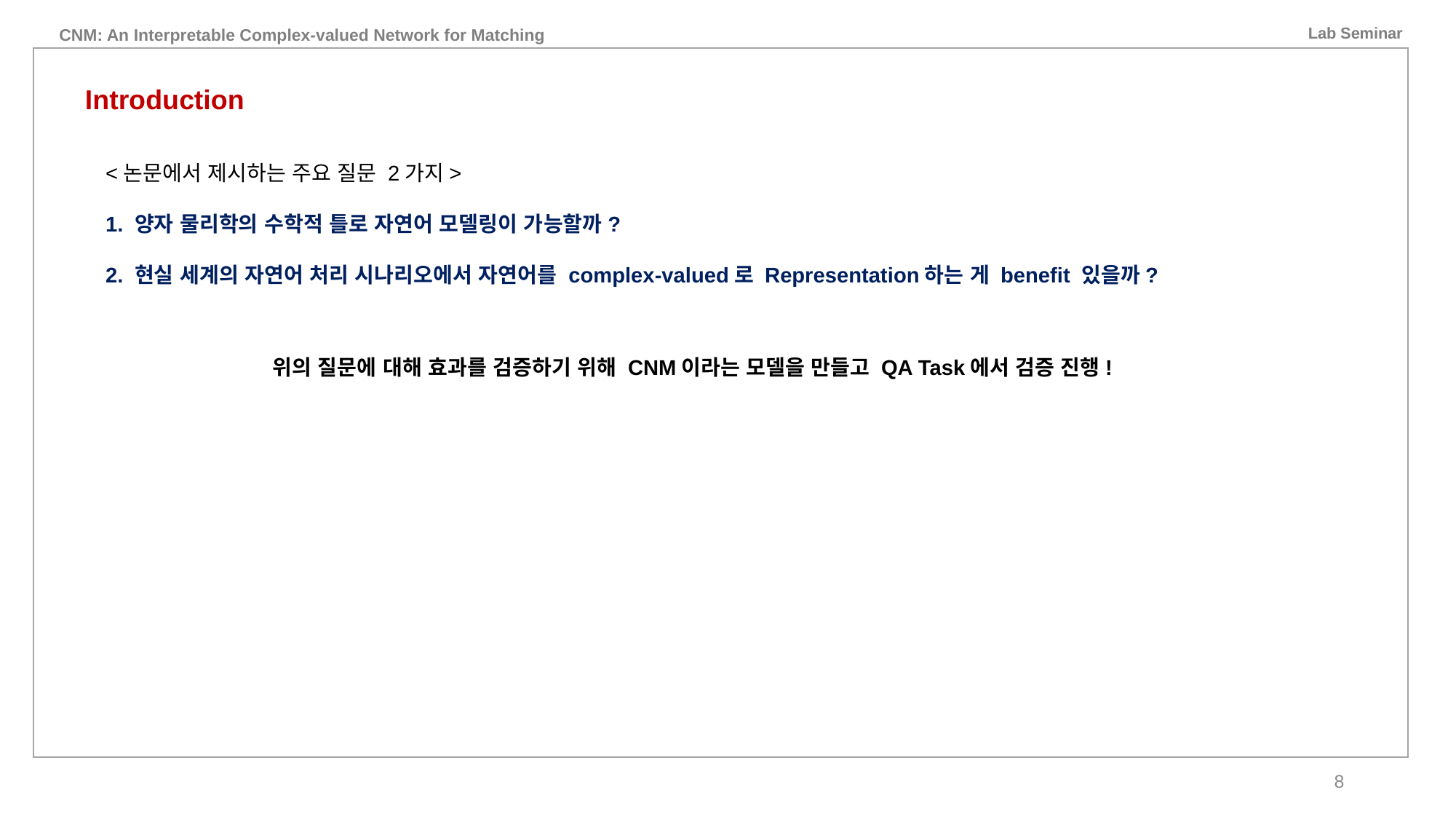

Lab Seminar
CNM: An Interpretable Complex-valued Network for Matching

Introduction
<논문에서 제시하는 주요 질문 2가지>

1. 양자 물리학의 수학적 틀로 자연어 모델링이 가능할까?
2. 현실 세계의 자연어 처리 시나리오에서 자연어를 complex-valued로 Representation하는 게 benefit 있을까?
위의 질문에 대해 효과를 검증하기 위해 CNM이라는 모델을 만들고 QA Task에서 검증 진행!
8